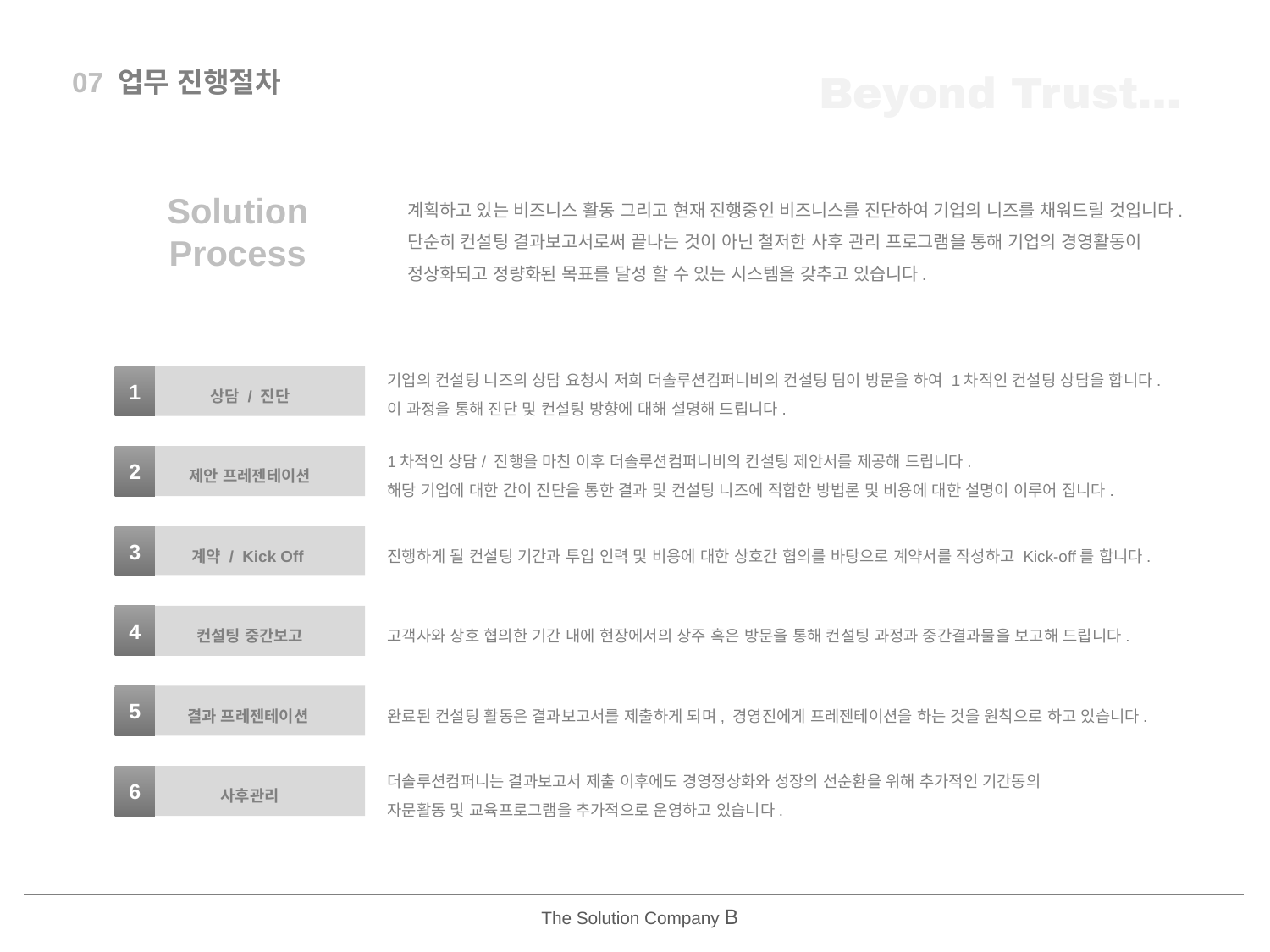

Beyond Trust…
07 업무 진행절차
계획하고 있는 비즈니스 활동 그리고 현재 진행중인 비즈니스를 진단하여 기업의 니즈를 채워드릴 것입니다. 단순히 컨설팅 결과보고서로써 끝나는 것이 아닌 철저한 사후 관리 프로그램을 통해 기업의 경영활동이 정상화되고 정량화된 목표를 달성 할 수 있는 시스템을 갖추고 있습니다.
Solution
Process
기업의 컨설팅 니즈의 상담 요청시 저희 더솔루션컴퍼니비의 컨설팅 팀이 방문을 하여 1차적인 컨설팅 상담을 합니다.
이 과정을 통해 진단 및 컨설팅 방향에 대해 설명해 드립니다.
1
상담 / 진단
2
제안 프레젠테이션
3
계약 /  Kick Off
4
컨설팅 중간보고
5
결과 프레젠테이션
6
사후관리
1차적인 상담/ 진행을 마친 이후 더솔루션컴퍼니비의 컨설팅 제안서를 제공해 드립니다.
해당 기업에 대한 간이 진단을 통한 결과 및 컨설팅 니즈에 적합한 방법론 및 비용에 대한 설명이 이루어 집니다.
진행하게 될 컨설팅 기간과 투입 인력 및 비용에 대한 상호간 협의를 바탕으로 계약서를 작성하고 Kick-off를 합니다.
고객사와 상호 협의한 기간 내에 현장에서의 상주 혹은 방문을 통해 컨설팅 과정과 중간결과물을 보고해 드립니다.
완료된 컨설팅 활동은 결과보고서를 제출하게 되며, 경영진에게 프레젠테이션을 하는 것을 원칙으로 하고 있습니다.
더솔루션컴퍼니는 결과보고서 제출 이후에도 경영정상화와 성장의 선순환을 위해 추가적인 기간동의
자문활동 및 교육프로그램을 추가적으로 운영하고 있습니다.